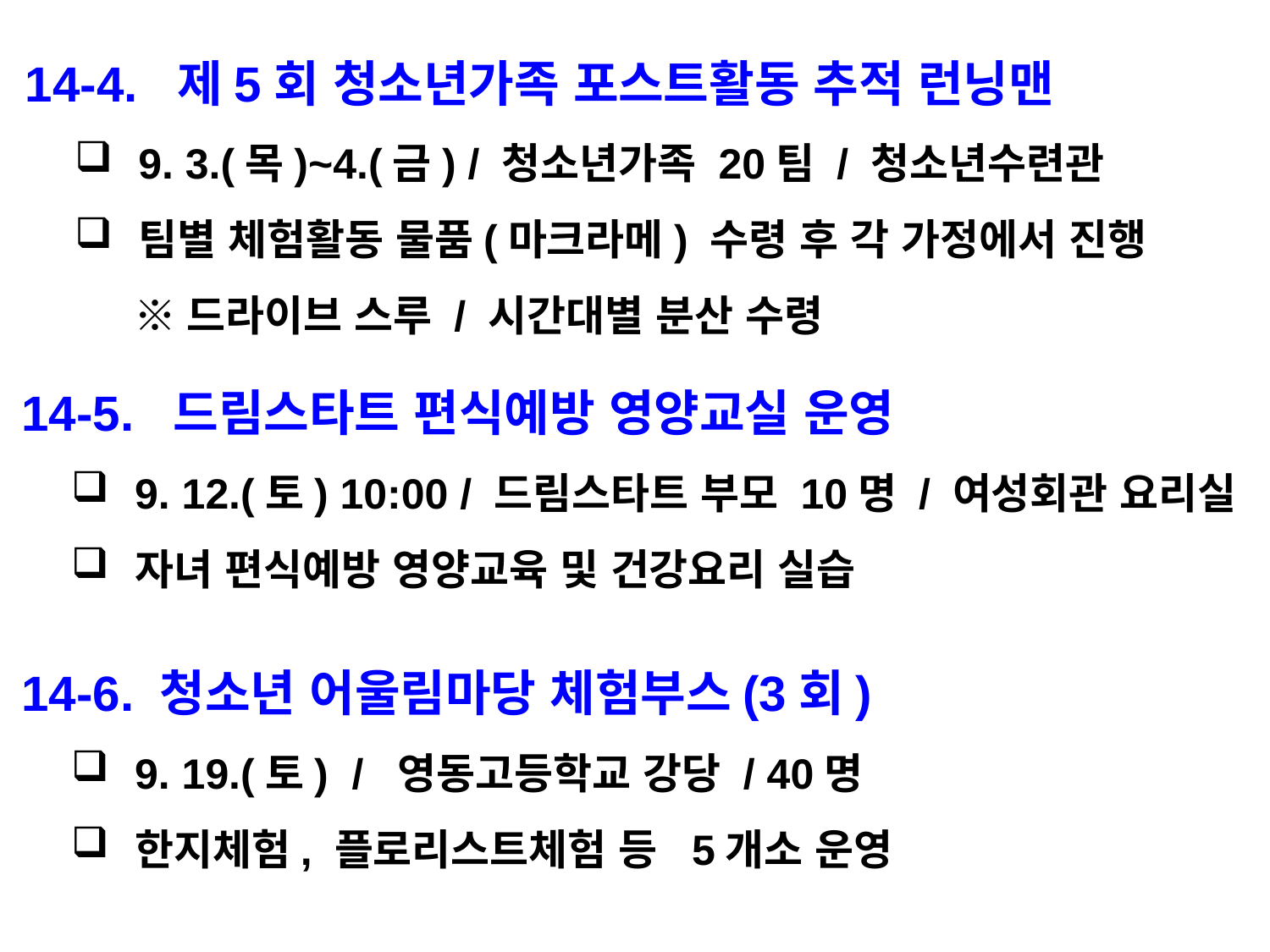

14-4.  제5회 청소년가족 포스트활동 추적 런닝맨
9. 3.(목)~4.(금) / 청소년가족 20팀 / 청소년수련관
팀별 체험활동 물품(마크라메) 수령 후 각 가정에서 진행
     ※드라이브 스루 / 시간대별 분산 수령

 14-5.  드림스타트 편식예방 영양교실 운영
9. 12.(토) 10:00 / 드림스타트 부모 10명 / 여성회관 요리실
자녀 편식예방 영양교육 및 건강요리 실습

 14-6. 청소년 어울림마당 체험부스(3회)
9. 19.(토)  /  영동고등학교 강당 / 40명
한지체험, 플로리스트체험 등  5개소 운영